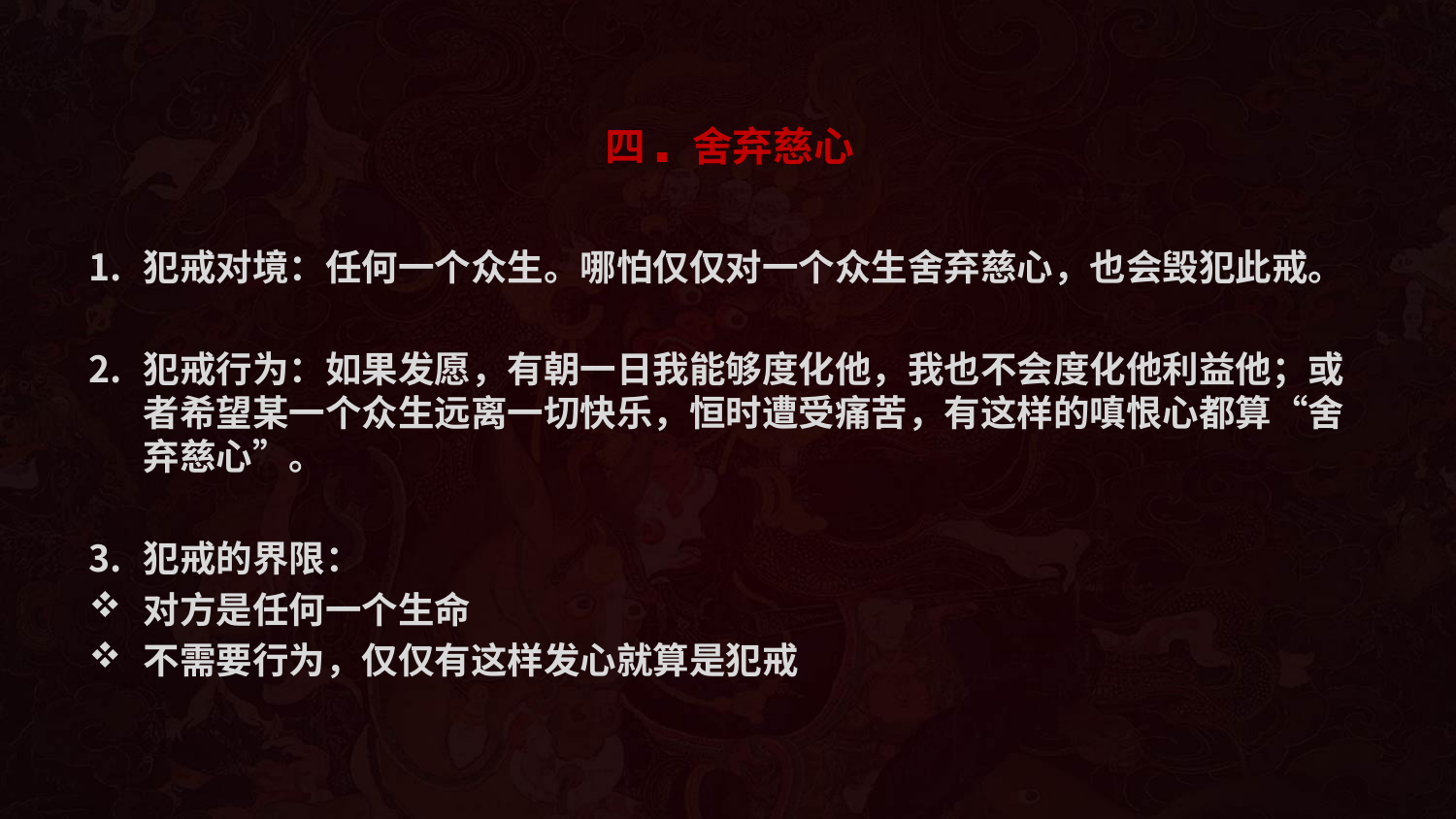

# 四. 舍弃慈心
犯戒对境：任何一个众生。哪怕仅仅对一个众生舍弃慈心，也会毁犯此戒。

犯戒行为：如果发愿，有朝一日我能够度化他，我也不会度化他利益他；或者希望某一个众生远离一切快乐，恒时遭受痛苦，有这样的嗔恨心都算“舍弃慈心”。

犯戒的界限：
对方是任何一个生命
不需要行为，仅仅有这样发心就算是犯戒